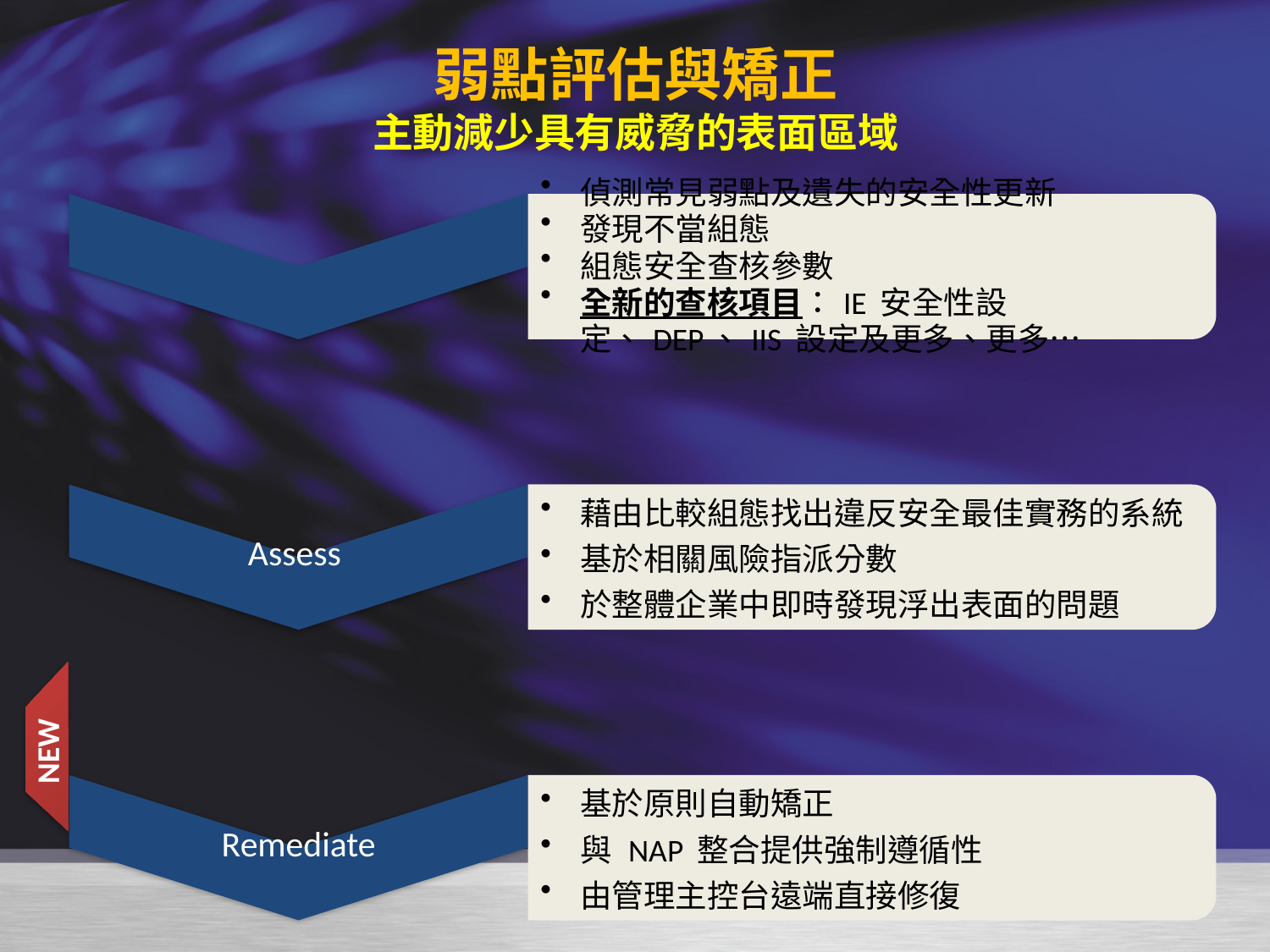

# 弱點評估與矯正 主動減少具有威脅的表面區域
偵測常見弱點及遺失的安全性更新
Assess
藉由比較組態找出違反安全最佳實務的系統
基於相關風險指派分數
Remediate
基於原則自動矯正
由管理主控台遠端直接修復
全新的查核項目：IE 安全性設定、DEP、IIS 設定及更多、更多…
發現不當組態
與 NAP 整合提供強制遵循性
於整體企業中即時發現浮出表面的問題
組態安全查核參數

NEW